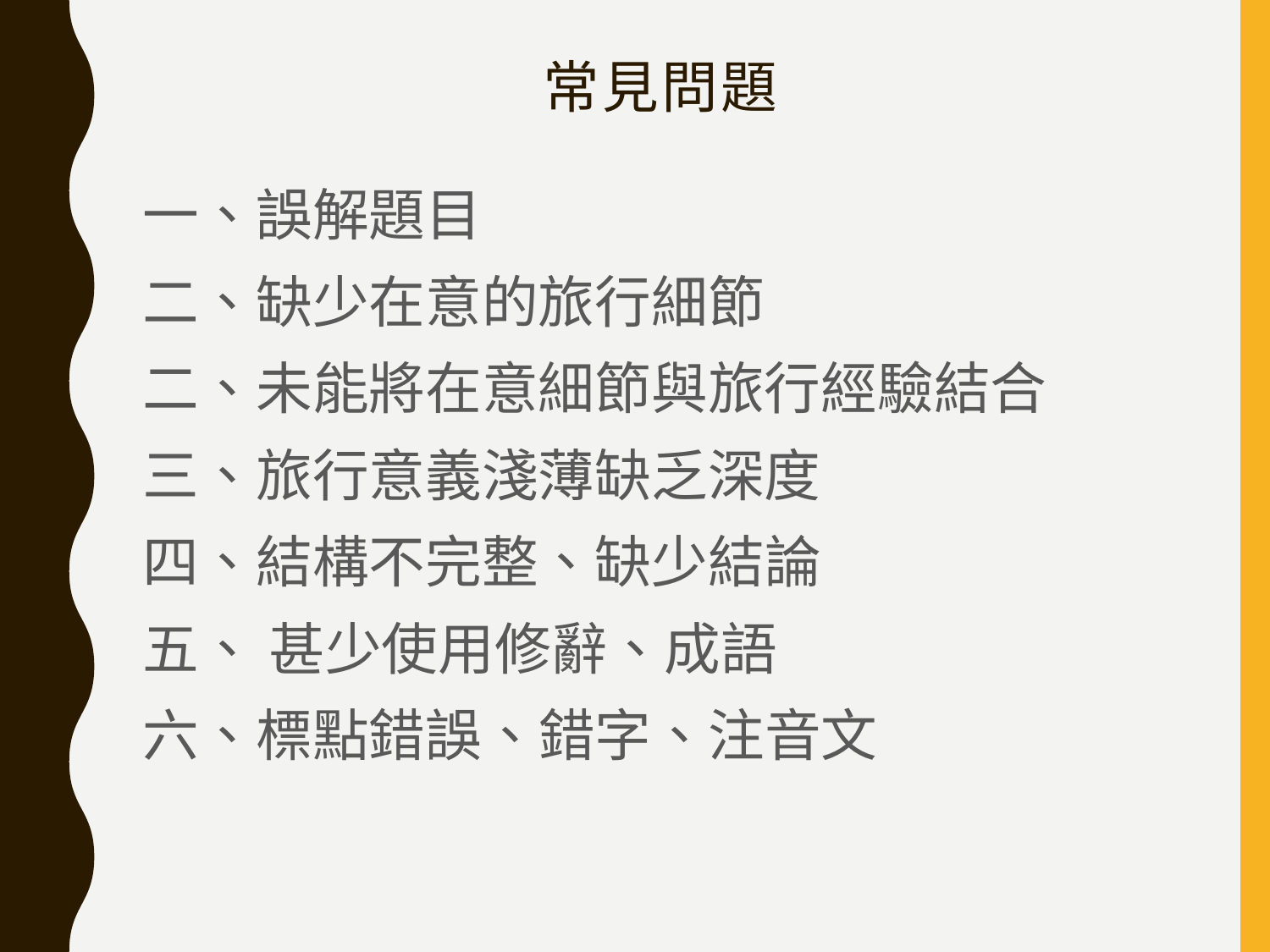

# 常見問題
一、誤解題目
二、缺少在意的旅行細節
二、未能將在意細節與旅行經驗結合
三、旅行意義淺薄缺乏深度
四、結構不完整、缺少結論
五、 甚少使用修辭、成語
六、標點錯誤、錯字、注音文